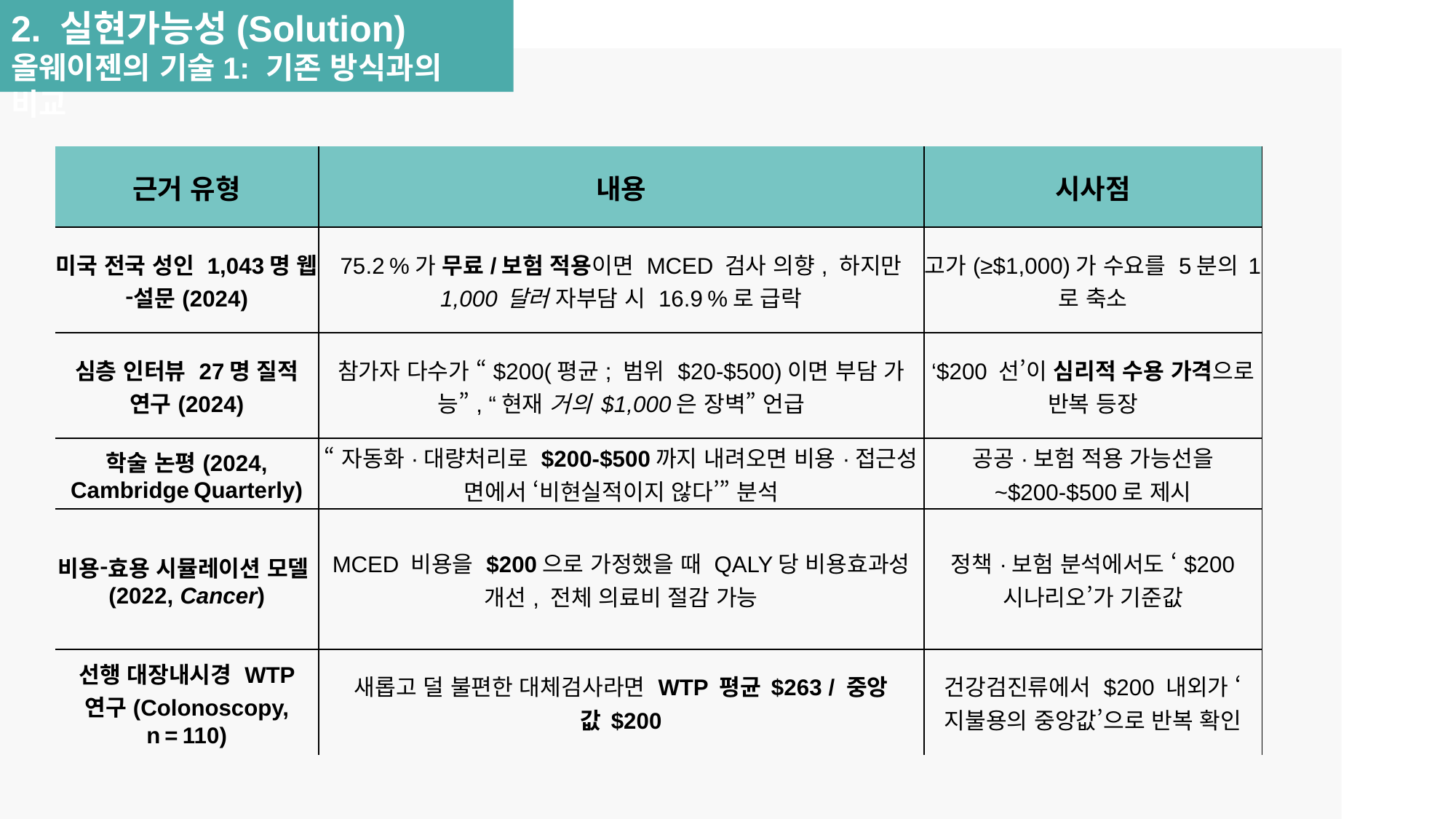

2. 실현가능성(Solution)
올웨이젠의 기술1: 기존 방식과의 비교

| 근거 유형 | 내용 | 시사점 |
| --- | --- | --- |
| 미국 전국 성인 1,043명 웹‑설문(2024) | 75.2 %가 무료/보험 적용이면 MCED 검사 의향, 하지만 1,000 달러 자부담 시 16.9 %로 급락 | 고가(≥$1,000)가 수요를 5분의 1로 축소 |
| 심층 인터뷰 27명 질적 연구(2024) | 참가자 다수가 “$200(평균; 범위 $20‑$500)이면 부담 가능”, “현재 거의 $1,000은 장벽” 언급 | ‘$200 선’이 심리적 수용 가격으로 반복 등장 |
| 학술 논평(2024, Cambridge Quarterly) | “자동화·대량처리로 $200‑$500까지 내려오면 비용·접근성 면에서 ‘비현실적이지 않다’” 분석 | 공공·보험 적용 가능선을 ~$200‑$500로 제시 |
| 비용‑효용 시뮬레이션 모델(2022, Cancer) | MCED 비용을 $200으로 가정했을 때 QALY당 비용효과성 개선, 전체 의료비 절감 가능 | 정책·보험 분석에서도 ‘$200 시나리오’가 기준값 |
| 선행 대장내시경 WTP 연구(Colonoscopy, n = 110) | 새롭고 덜 불편한 대체검사라면 WTP 평균 $263 / 중앙값 $200 | 건강검진류에서 $200 내외가 ‘지불용의 중앙값’으로 반복 확인 |